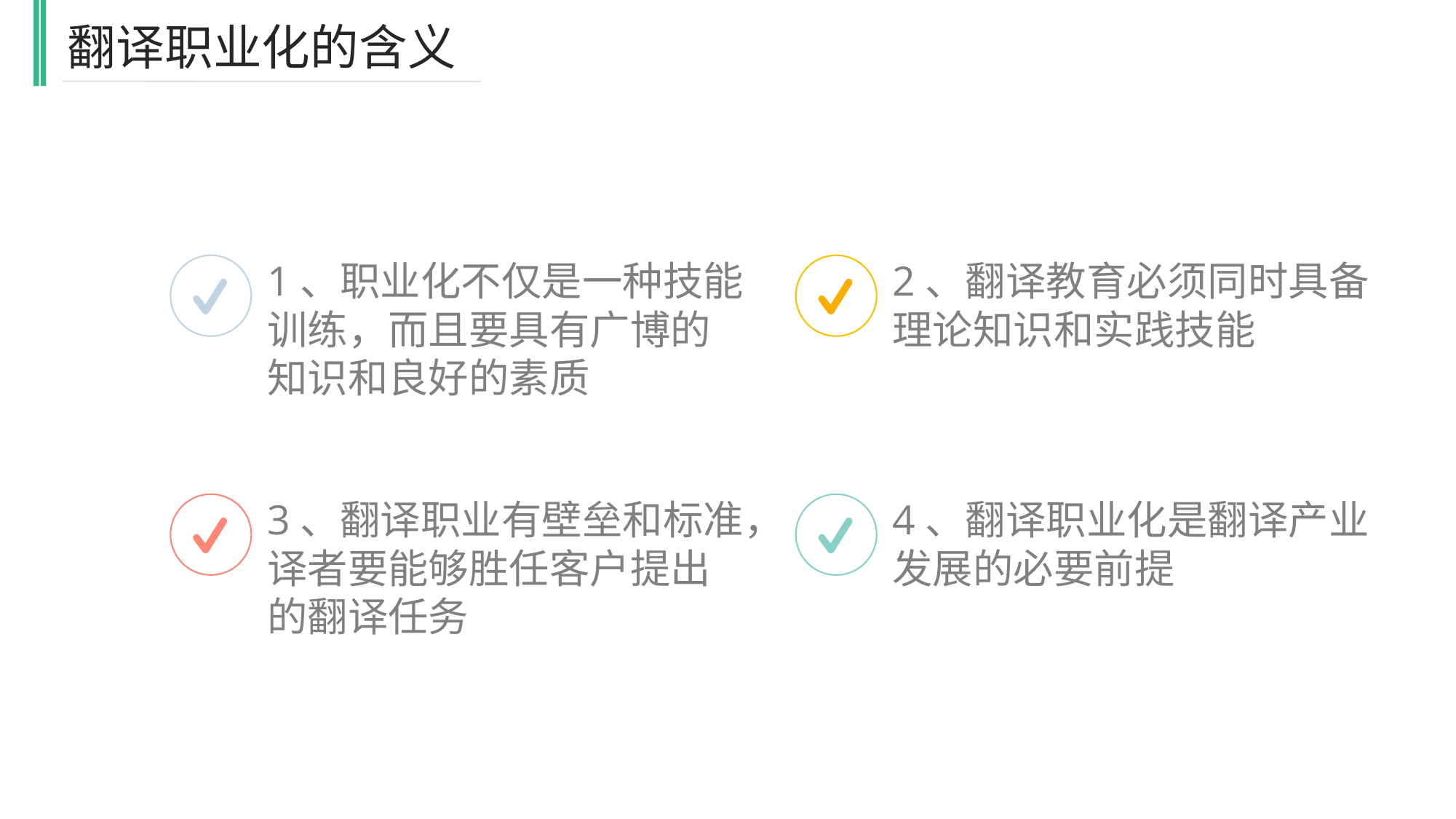

翻译职业化的含义

1、职业化不仅是一种技能训练，而且要具有广博的知识和良好的素质

2、翻译教育必须同时具备理论知识和实践技能

3、翻译职业有壁垒和标准，译者要能够胜任客户提出的翻译任务

4、翻译职业化是翻译产业发展的必要前提